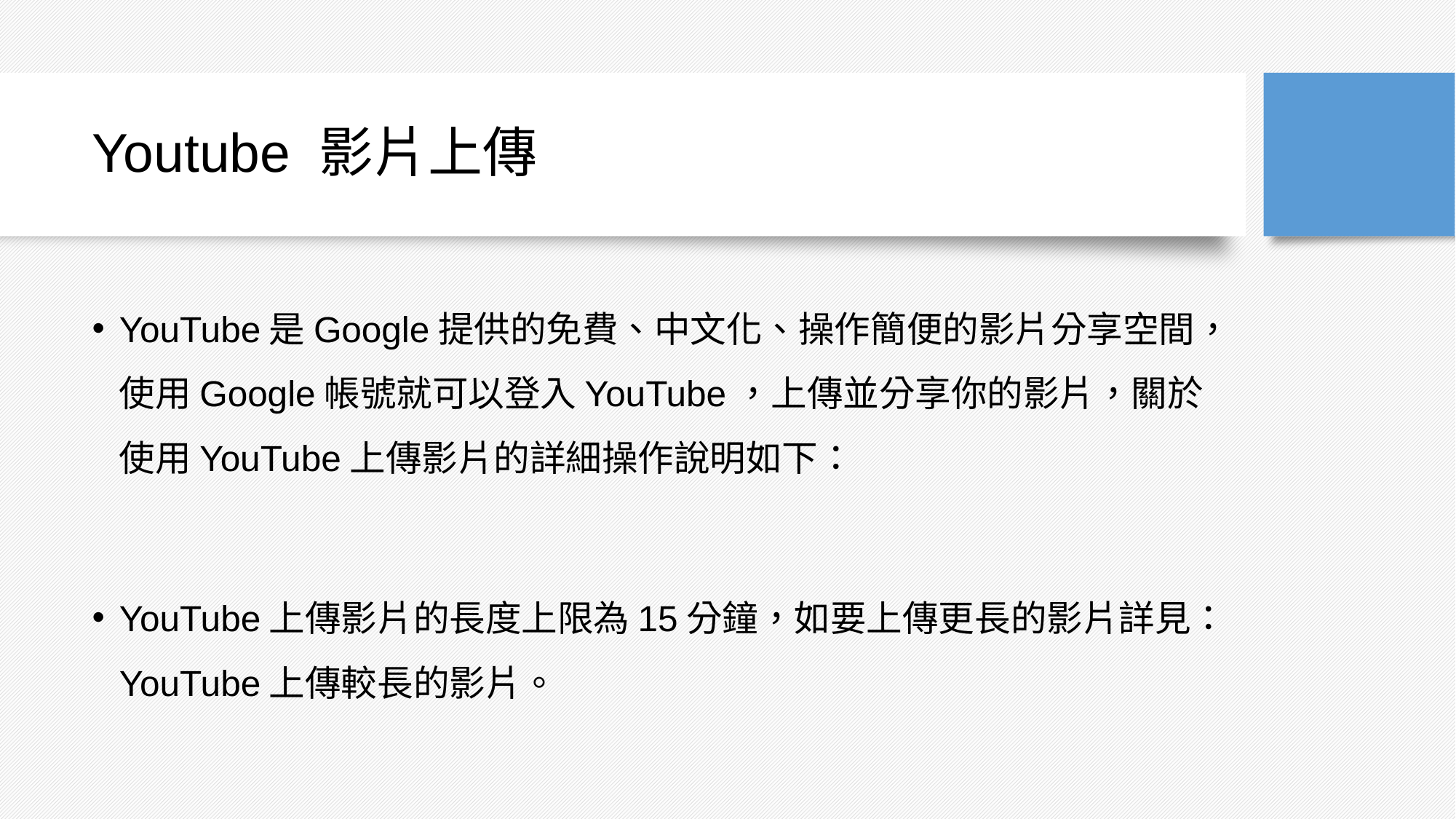

# Youtube 影片上傳
YouTube是Google提供的免費、中文化、操作簡便的影片分享空間，使用Google帳號就可以登入YouTube，上傳並分享你的影片，關於使用YouTube上傳影片的詳細操作說明如下：

YouTube上傳影片的長度上限為15分鐘，如要上傳更長的影片詳見：YouTube上傳較長的影片。